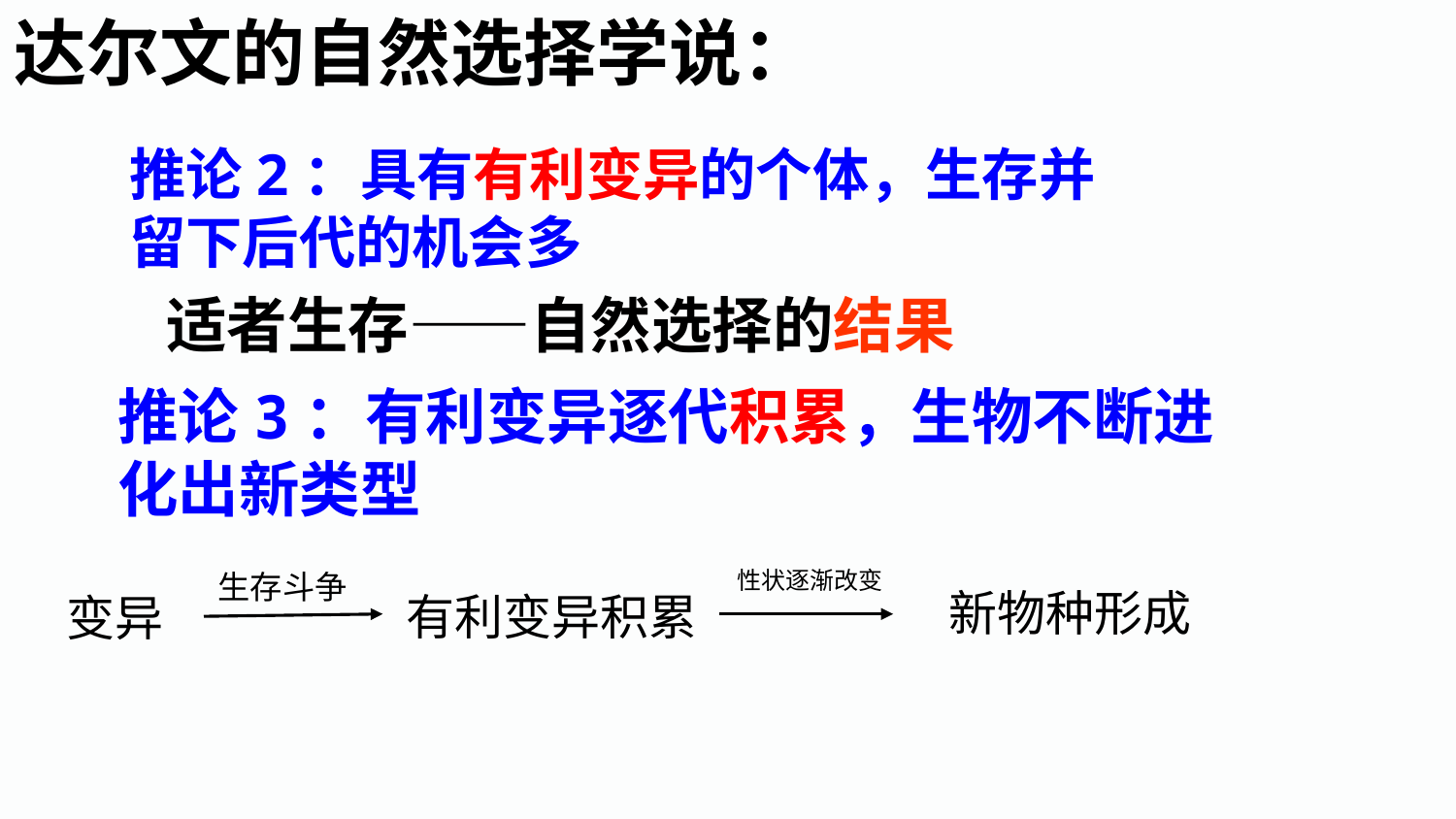

达尔文的自然选择学说：
推论2：具有有利变异的个体，生存并留下后代的机会多
适者生存——自然选择的结果
推论3：有利变异逐代积累，生物不断进化出新类型
性状逐渐改变
生存斗争
新物种形成
有利变异积累
变异